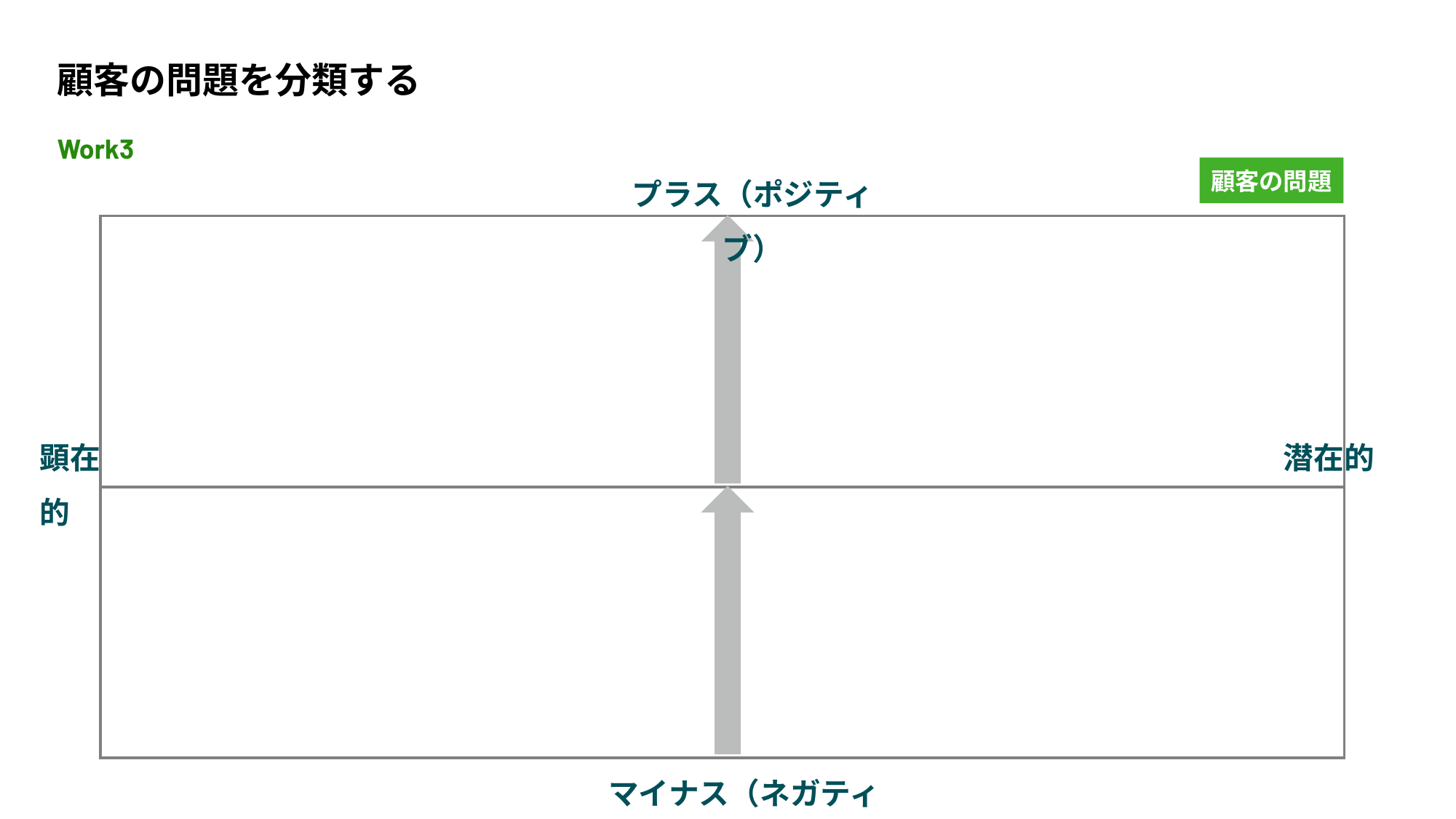

# 顧客の問題を分類する
Work3
プラス（ポジティブ）
顧客の問題

顕在的
潜在的

マイナス（ネガティブ）
4